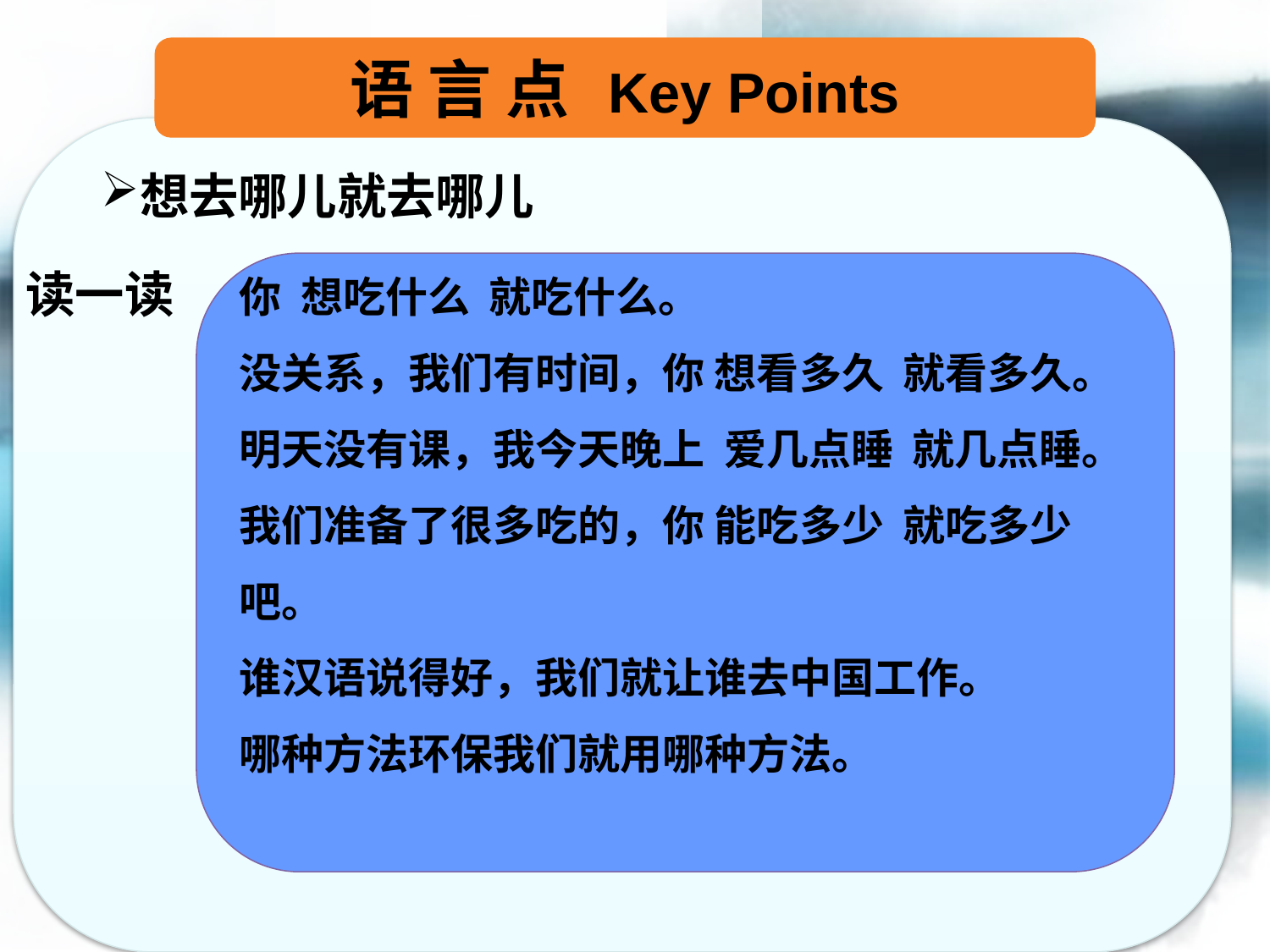

语 言 点  Key Points

想去哪儿就去哪儿

你  想吃什么  就吃什么。
没关系，我们有时间，你 想看多久  就看多久。
明天没有课，我今天晚上  爱几点睡  就几点睡。
我们准备了很多吃的，你 能吃多少  就吃多少吧。
谁汉语说得好，我们就让谁去中国工作。
哪种方法环保我们就用哪种方法。

读一读